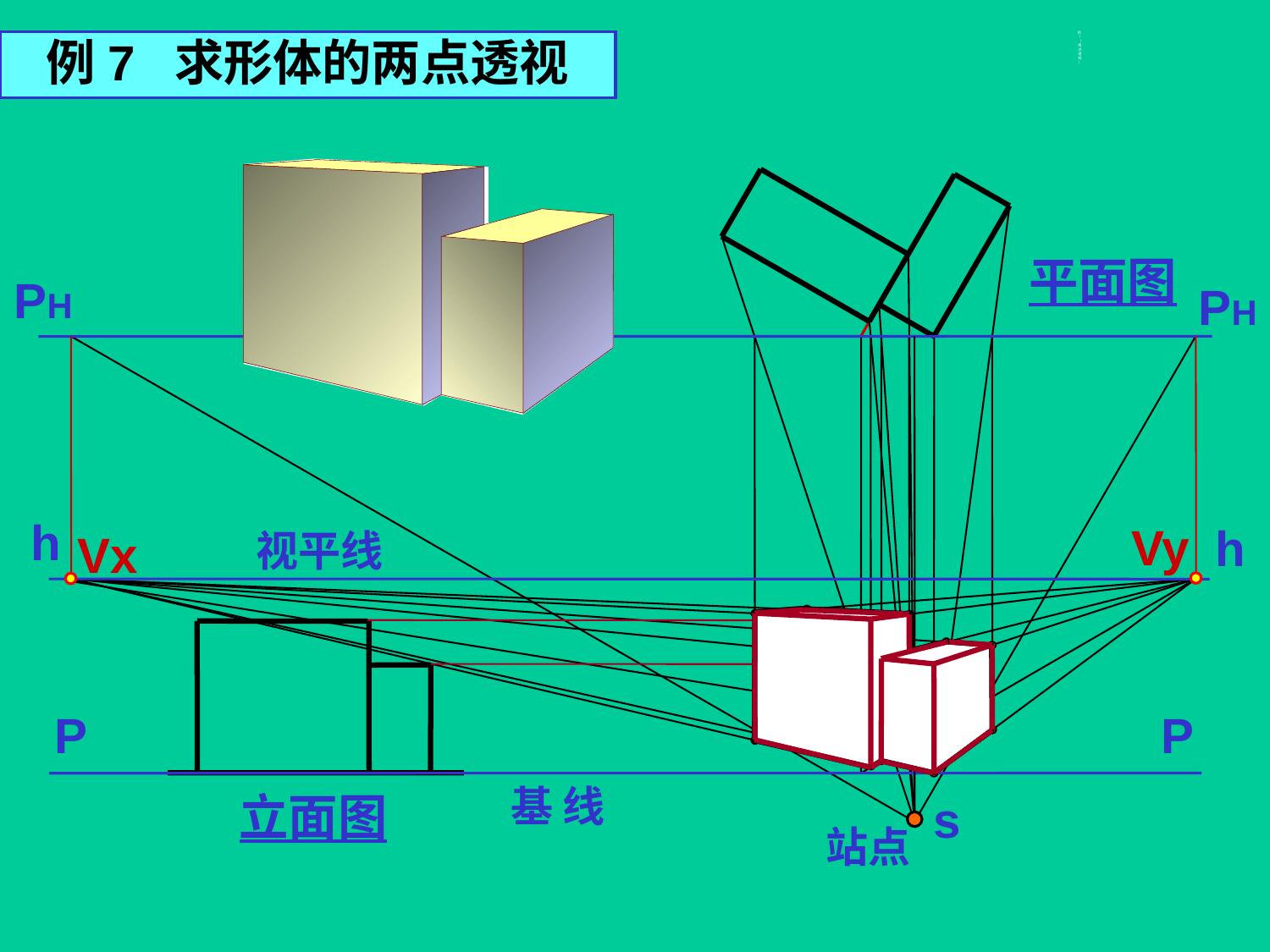

例7  求形体的两点透视
# 例7（两点透视）

平面图

PH
PH

画面线

Vy
Vx

s

站点

h
h
视平线

立面图

P
P

基 线